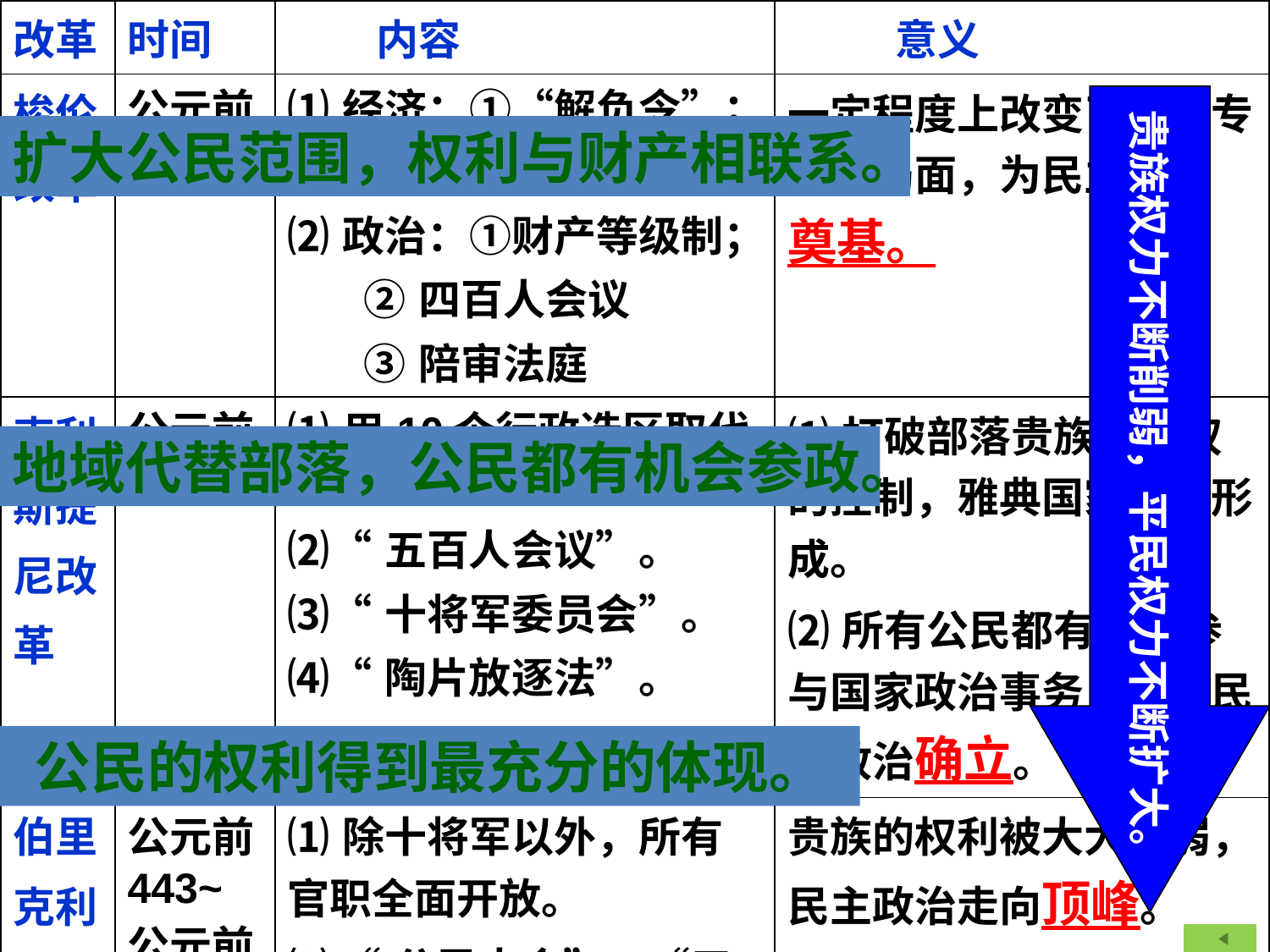

| 改革 | 时间 | 内容 | 意义 |
| --- | --- | --- | --- |
| 梭伦 改革 | 公元前594年 | ⑴经济：①“解负令”； ②发展工商业 ⑵政治：①财产等级制； ②四百人会议 ③陪审法庭 | 一定程度上改变了贵族专权的局面，为民主政治奠基。 |
| 克利 斯提 尼改 革 | 公元前506年 | ⑴用10个行政选区取代血缘部落。 ⑵“五百人会议”。 ⑶“十将军委员会”。 ⑷“陶片放逐法”。 | ⑴打破部落贵族对政权的控制，雅典国家最终形成。 ⑵所有公民都有机会参与国家政治事务，标志民主政治确立。 |
| 伯里 克利 改革 | 公元前443~公元前429年 | ⑴除十将军以外，所有官职全面开放。 ⑵ “公民大会”、“五百人会议”和 “陪审法庭”拥有最充分的权力。 ⑶发放参政津贴。 | 贵族的权利被大大削弱，民主政治走向顶峰。 |
        贵族权力不断削弱，平民权力不断扩大。
扩大公民范围，权利与财产相联系。
地域代替部落，公民都有机会参政。
公民的权利得到最充分的体现。